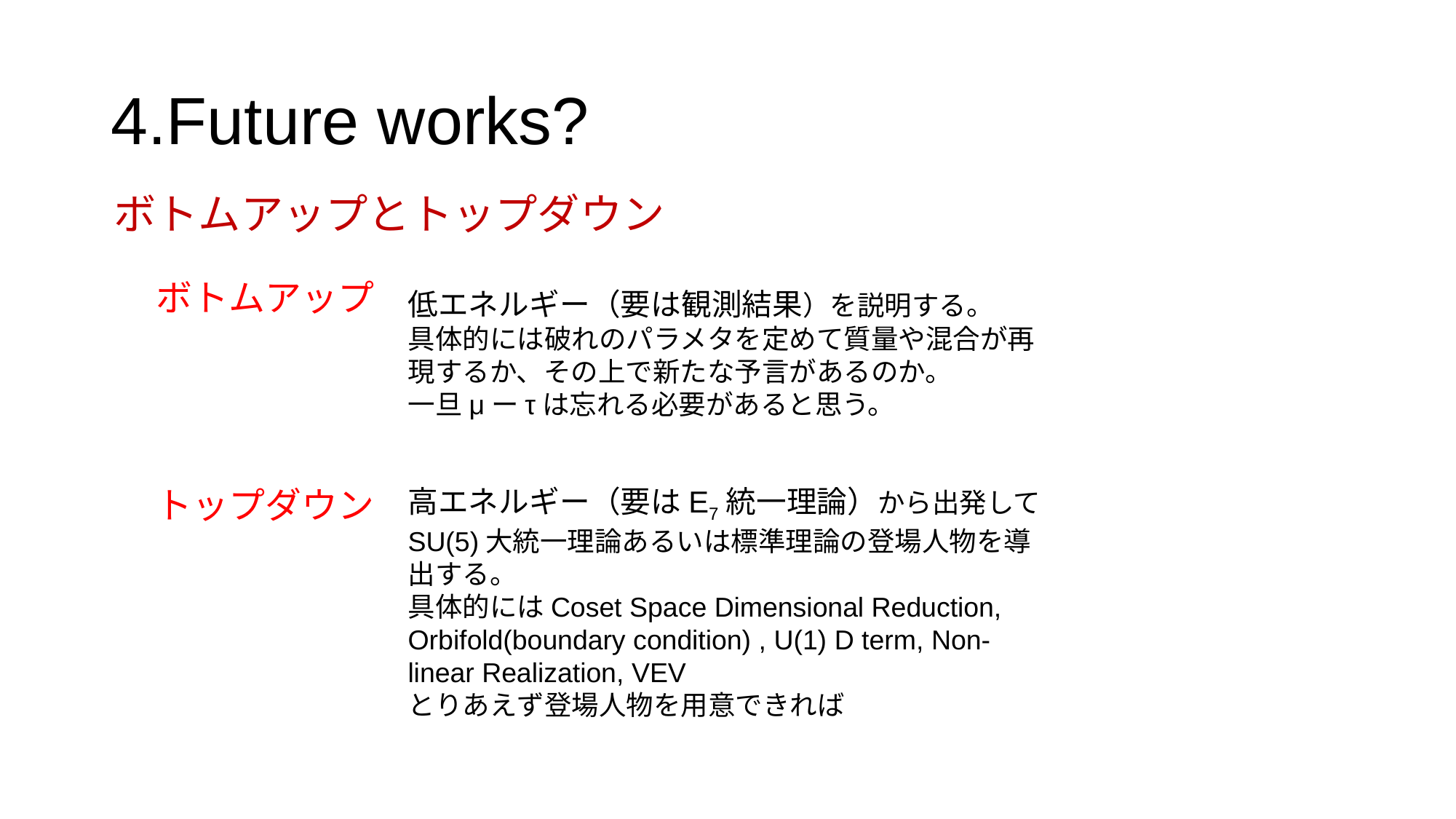

# 4.Future works?
ボトムアップとトップダウン
ボトムアップ
低エネルギー（要は観測結果）を説明する。
具体的には破れのパラメタを定めて質量や混合が再現するか、その上で新たな予言があるのか。
一旦μーτは忘れる必要があると思う。
トップダウン
高エネルギー（要はE7統一理論）から出発してSU(5)大統一理論あるいは標準理論の登場人物を導出する。
具体的にはCoset Space Dimensional Reduction, Orbifold(boundary condition) , U(1) D term, Non-linear Realization, VEV
とりあえず登場人物を用意できれば